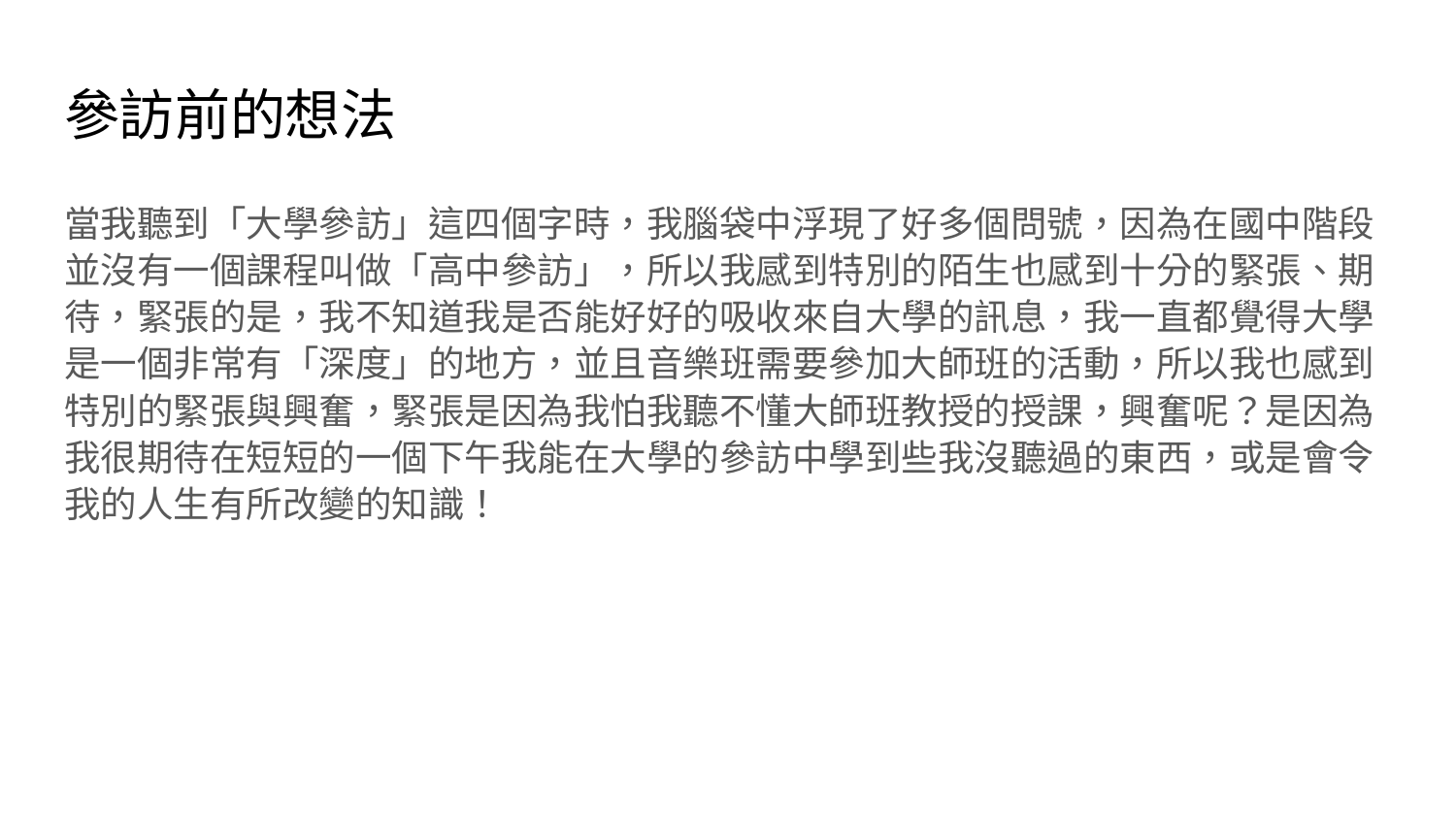

# 參訪前的想法
當我聽到「大學參訪」這四個字時，我腦袋中浮現了好多個問號，因為在國中階段並沒有一個課程叫做「高中參訪」，所以我感到特別的陌生也感到十分的緊張、期待，緊張的是，我不知道我是否能好好的吸收來自大學的訊息，我一直都覺得大學是一個非常有「深度」的地方，並且音樂班需要參加大師班的活動，所以我也感到特別的緊張與興奮，緊張是因為我怕我聽不懂大師班教授的授課，興奮呢？是因為我很期待在短短的一個下午我能在大學的參訪中學到些我沒聽過的東西，或是會令我的人生有所改變的知識！